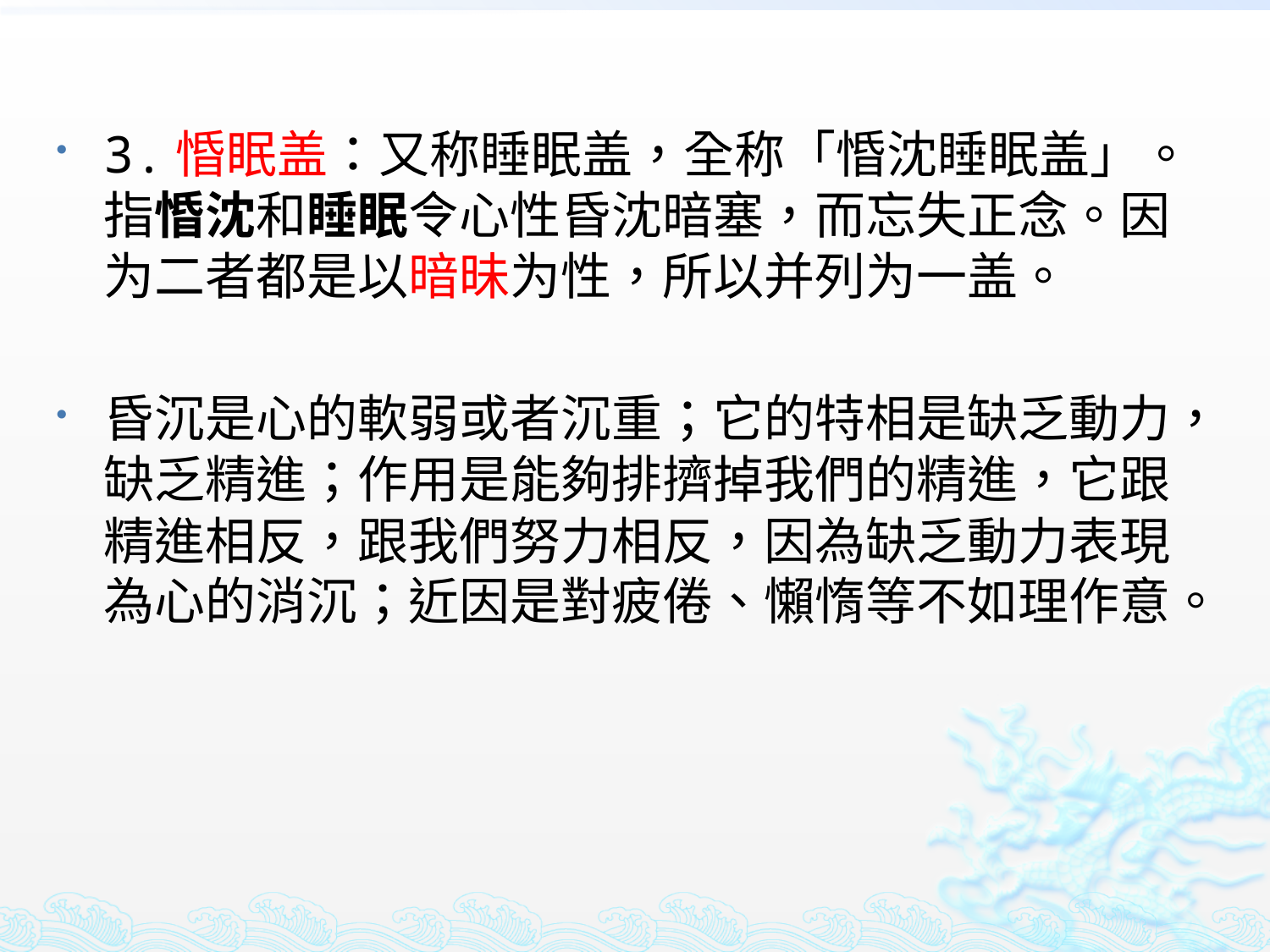

3.惛眠盖：又称睡眠盖，全称「惛沈睡眠盖」。指惛沈和睡眠令心性昏沈暗塞，而忘失正念。因为二者都是以暗昧为性，所以并列为一盖。

昏沉是心的軟弱或者沉重；它的特相是缺乏動力，缺乏精進；作用是能夠排擠掉我們的精進，它跟精進相反，跟我們努力相反，因為缺乏動力表現為心的消沉；近因是對疲倦、懶惰等不如理作意。